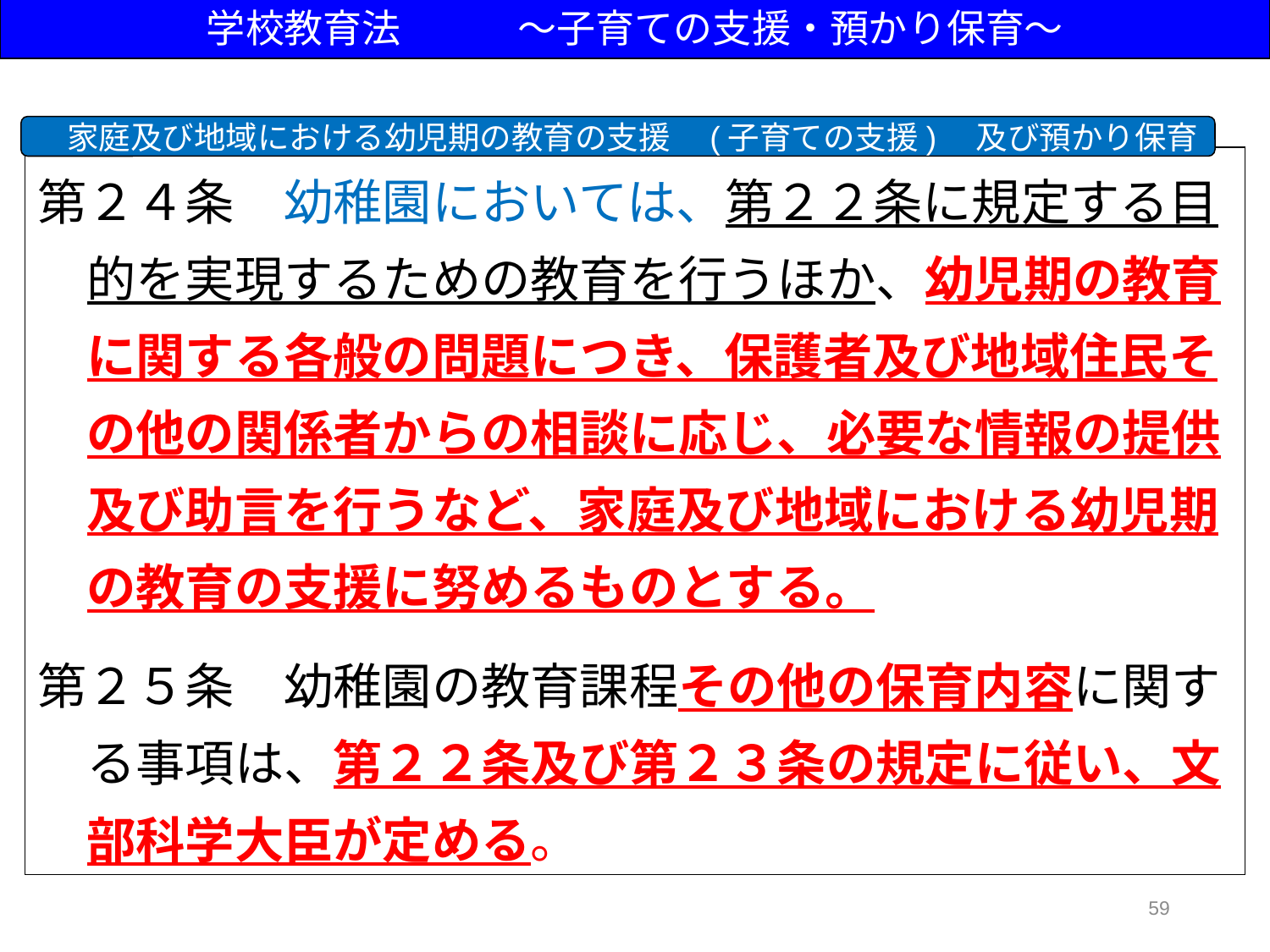

学校教育法　　　～子育ての支援・預かり保育～
　家庭及び地域における幼児期の教育の支援　(子育ての支援)　及び預かり保育
第２４条　幼稚園においては、第２２条に規定する目
　的を実現するための教育を行うほか、幼児期の教育
　に関する各般の問題につき、保護者及び地域住民そ
　の他の関係者からの相談に応じ、必要な情報の提供
　及び助言を行うなど、家庭及び地域における幼児期
　の教育の支援に努めるものとする。

第２５条　幼稚園の教育課程その他の保育内容に関す
　る事項は、第２２条及び第２３条の規定に従い、文
　部科学大臣が定める。
59